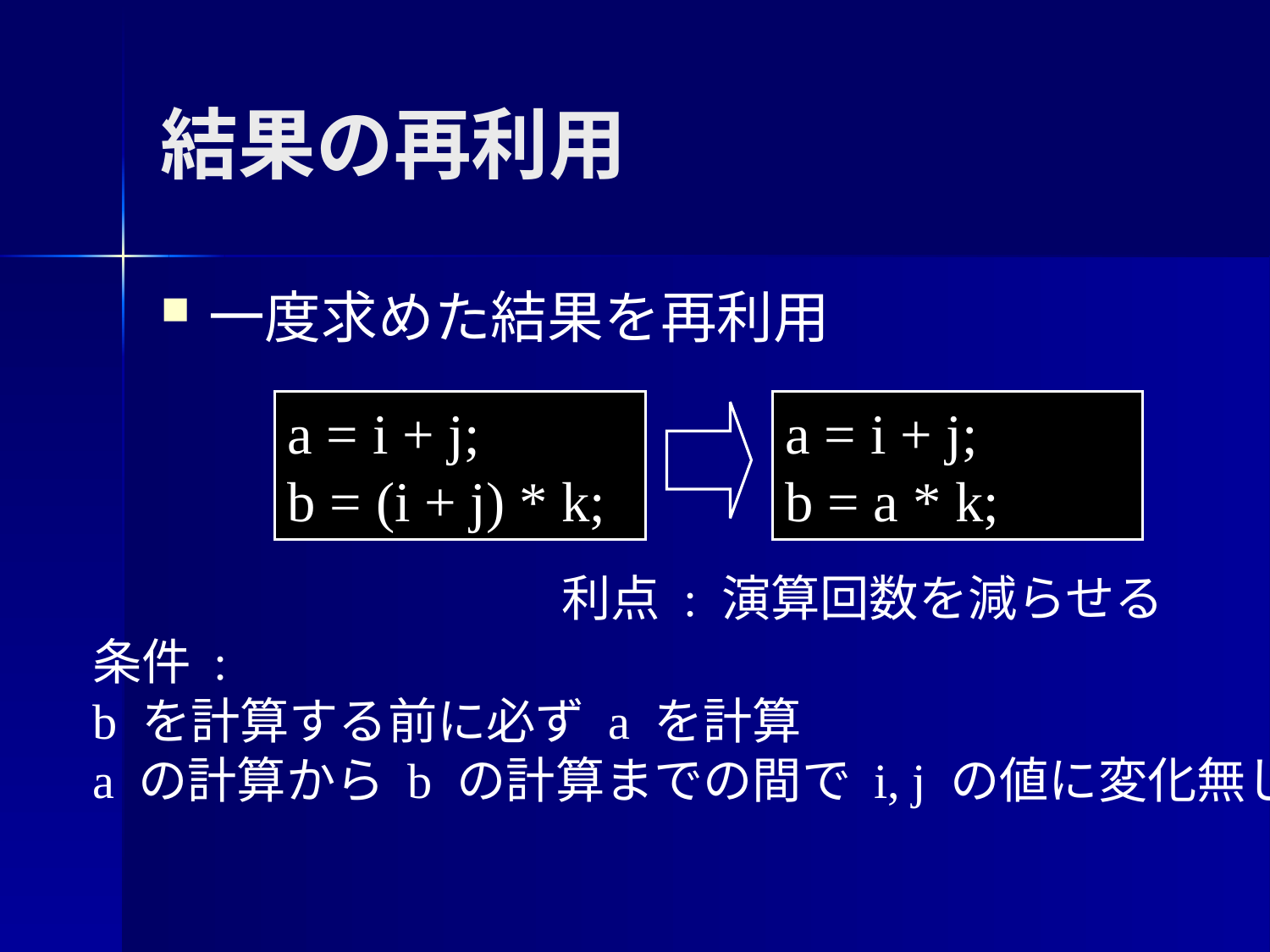

結果の再利用
一度求めた結果を再利用
a = i + j;
b = (i + j) * k;
a = i + j;
b = a * k;

利点 : 演算回数を減らせる
条件 :
b を計算する前に必ず a を計算
a の計算から b の計算までの間で i, j の値に変化無し